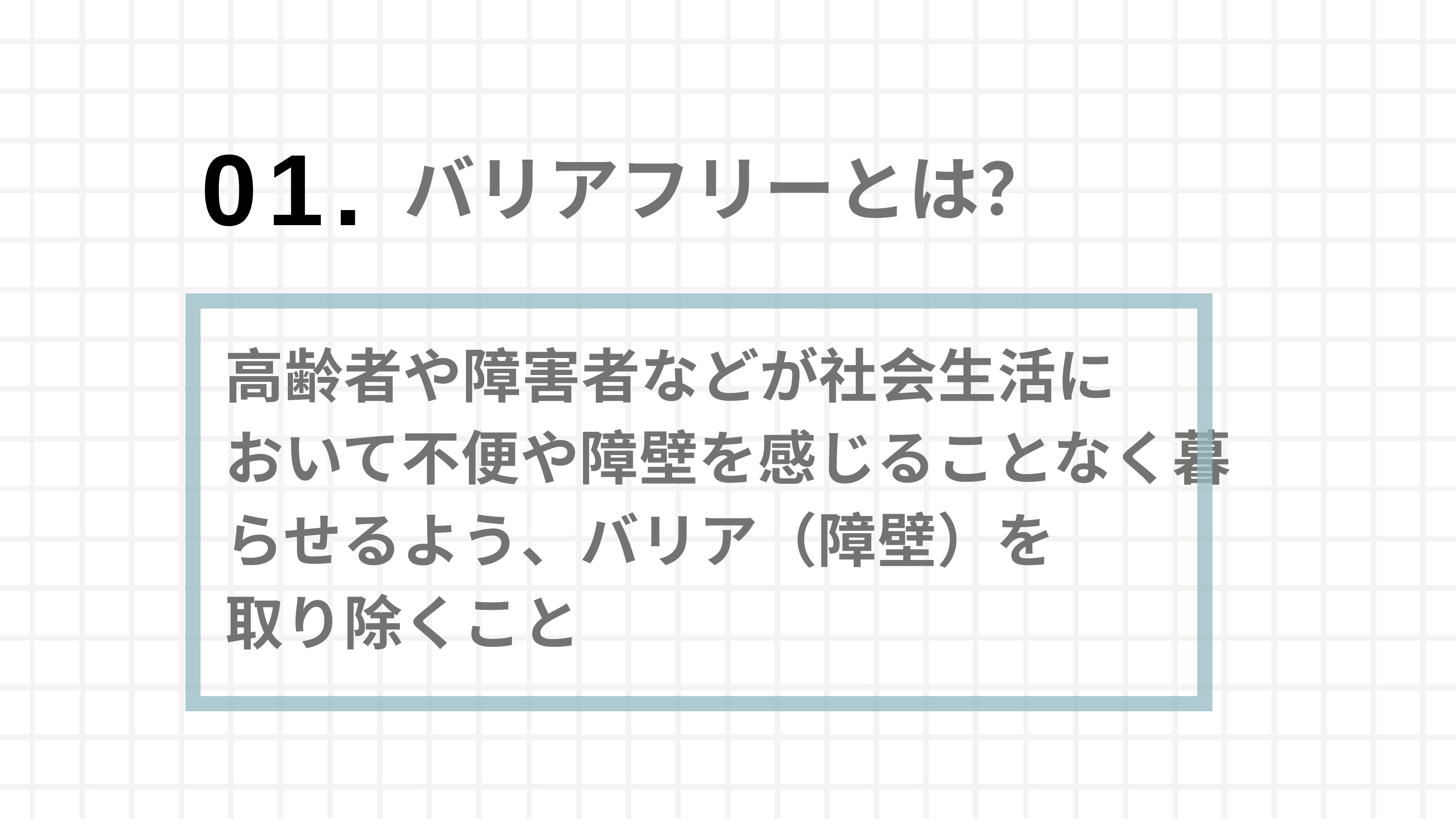

01.
バリアフリーとは？

高齢者や障害者などが社会生活に
おいて不便や障壁を感じることなく暮らせるよう、バリア（障壁）を
取り除くこと
4